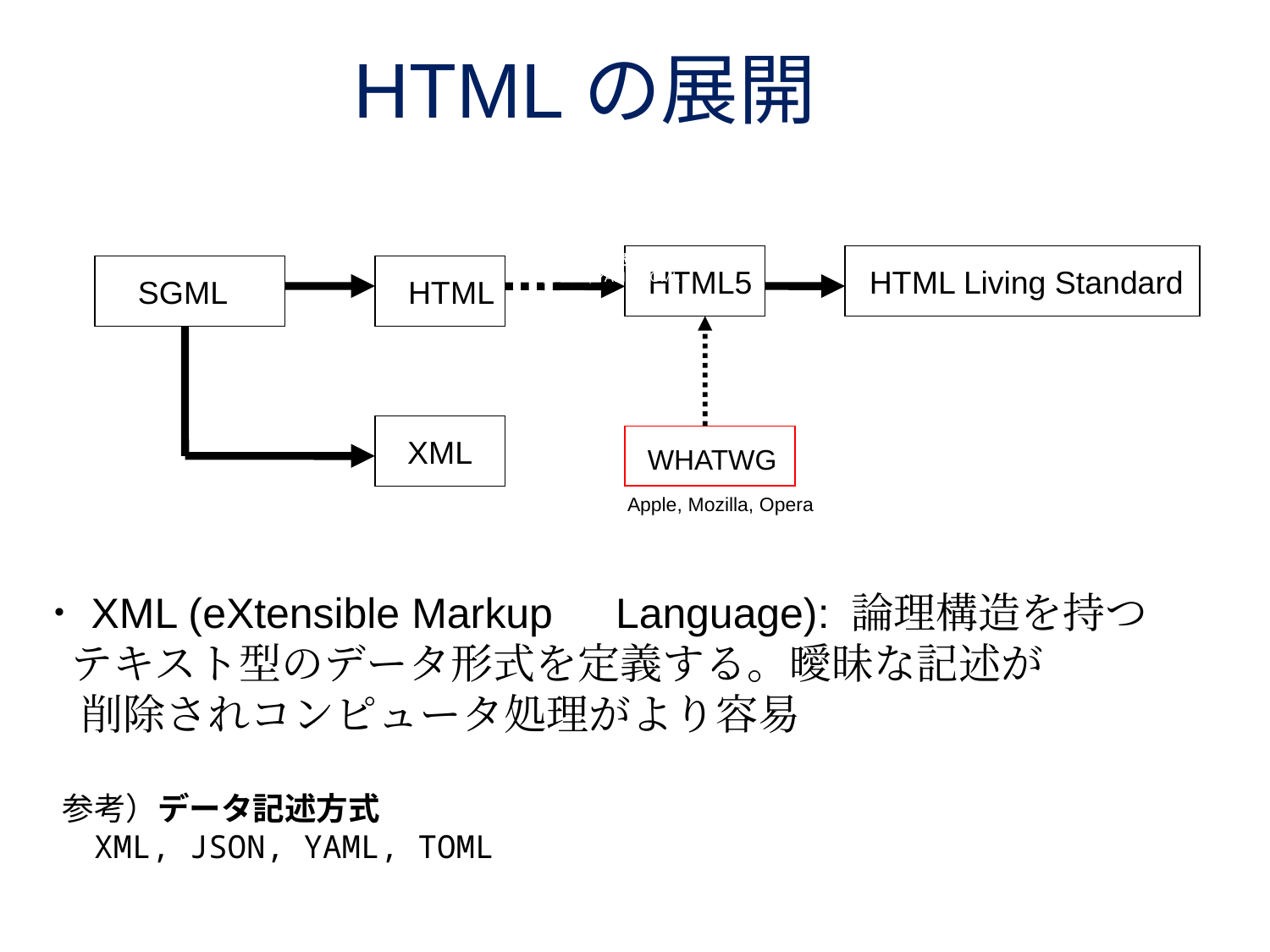

# HTMLの展開
SGML - HTML …- HTML5(WHATWG) – HTML Living Standard
          - XML
WHATWG : Apple, Mozilla, Opera
・XML (eXtensible Markup　Language): 論理構造を持つ,  テキスト型のデータ形式を定義する。曖昧な記述が削除されコンピュータ処理がより容易
参考）データ記述方式
　  XML, JSON, YAML, TOML

HTML5
HTML Living Standard
SGML
HTML

XML

WHATWG

Apple, Mozilla, Opera
・XML (eXtensible Markup　Language): 論理構造を持つ
  テキスト型のデータ形式を定義する。曖昧な記述が
　削除されコンピュータ処理がより容易

  参考）データ記述方式
　  XML, JSON, YAML, TOML